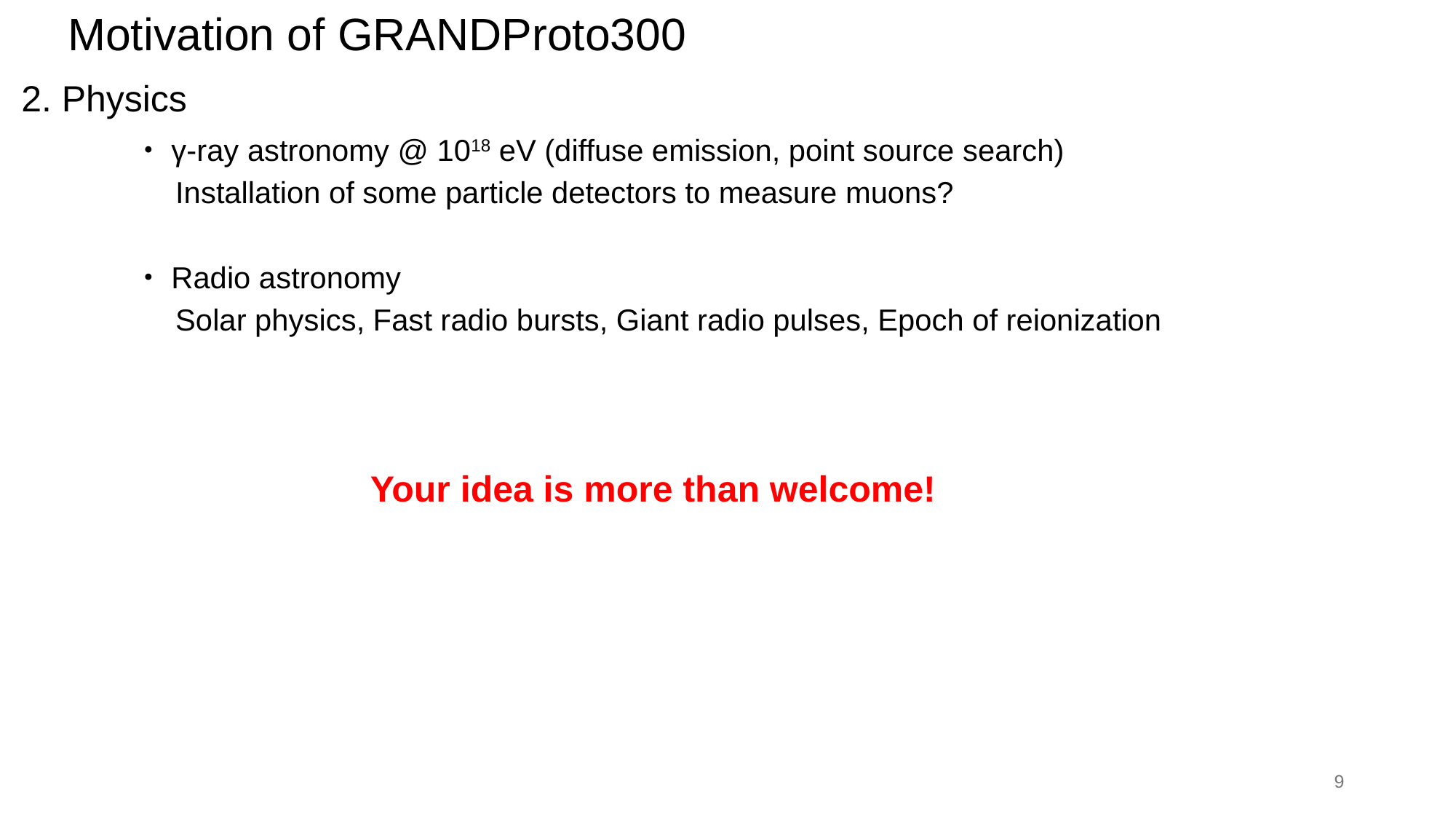

Motivation of GRANDProto300
2. Physics
・γ-ray astronomy @ 1018 eV (diffuse emission, point source search)
     Installation of some particle detectors to measure muons?

・Radio astronomy
     Solar physics, Fast radio bursts, Giant radio pulses, Epoch of reionization

Your idea is more than welcome!
9